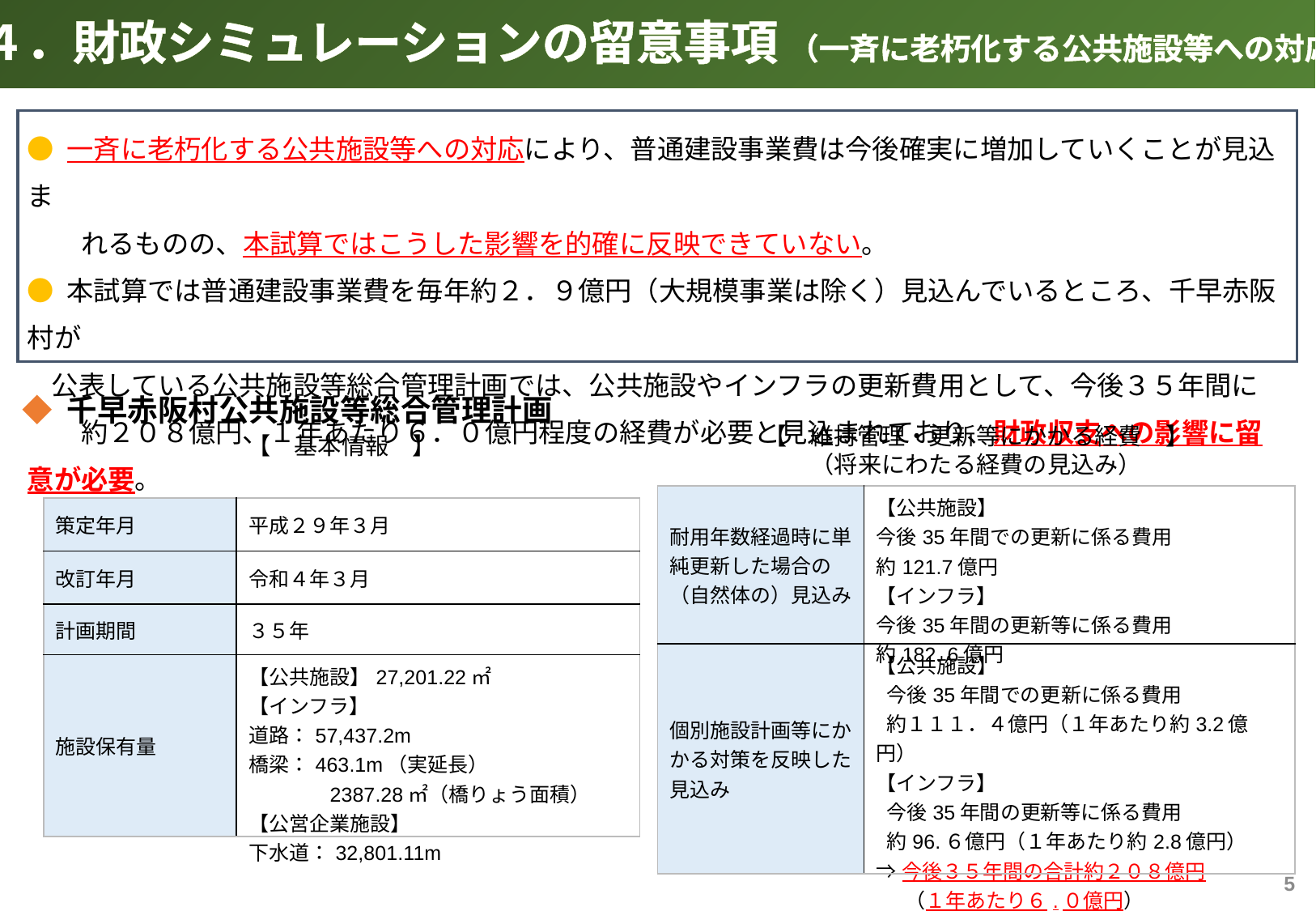

４．財政シミュレーションの留意事項 （一斉に老朽化する公共施設等への対応）

● 一斉に老朽化する公共施設等への対応により、普通建設事業費は今後確実に増加していくことが見込ま
　　れるものの、本試算ではこうした影響を的確に反映できていない。
● 本試算では普通建設事業費を毎年約２．９億円（大規模事業は除く）見込んでいるところ、千早赤阪村が
    公表している公共施設等総合管理計画では、公共施設やインフラの更新費用として、今後３５年間に
　　約２０８億円、１年あたり６．０億円程度の経費が必要と見込まれており、財政収支への影響に留意が必要。
◆ 千早赤阪村公共施設等総合管理計画
【　維持管理・更新等にかかる経費　】
（将来にわたる経費の見込み）
【　基本情報　】
| 耐用年数経過時に単純更新した場合の（自然体の）見込み | 【公共施設】 今後35年間での更新に係る費用 約121.7億円 【インフラ】 今後35年間の更新等に係る費用 約182. 6億円 |
| --- | --- |
| 個別施設計画等にかかる対策を反映した見込み | 【公共施設】 今後35年間での更新に係る費用 約１１１．４億円（１年あたり約3.2億円） 【インフラ】 今後35年間の更新等に係る費用 約96.６億円（１年あたり約2.8億円） ⇒今後３５年間の合計約２０８億円 　 （１年あたり６.０億円） |
| 策定年月 | 平成２９年３月 |
| --- | --- |
| 改訂年月 | 令和４年３月 |
| 計画期間 | ３５年 |
| 施設保有量 | 【公共施設】27,201.22㎡ 【インフラ】 道路：57,437.2m 橋梁：463.1m（実延長） 　　　2387.28㎡（橋りょう面積） 【公営企業施設】 下水道：32,801.11m |
5